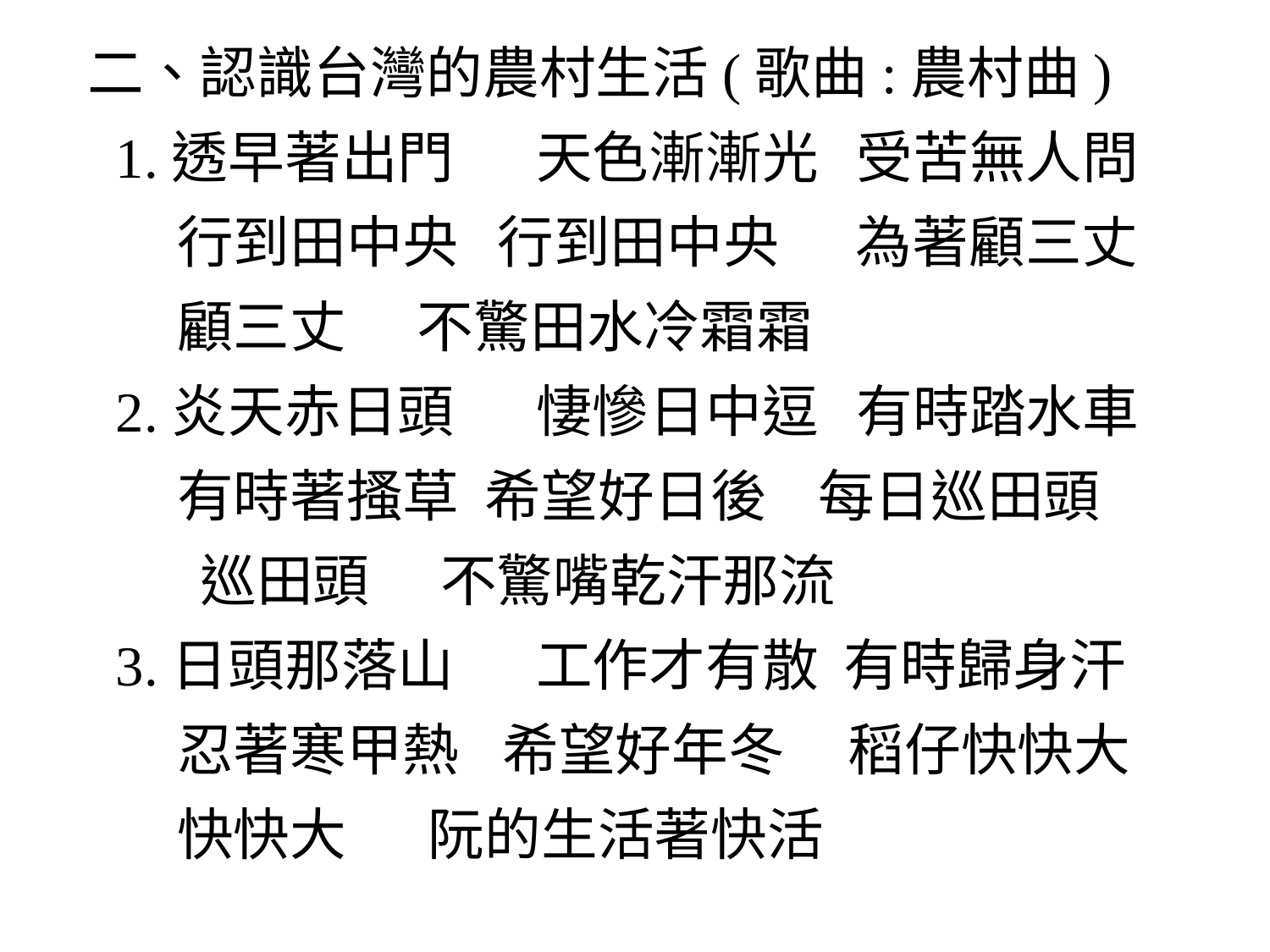

二、認識台灣的農村生活(歌曲:農村曲)

  1.透早著出門　  天色漸漸光   受苦無人問

      行到田中央   行到田中央      為著顧三丈

      顧三丈　 不驚田水冷霜霜

  2.炎天赤日頭　  悽慘日中逗   有時踏水車

      有時著搔草  希望好日後    每日巡田頭

       巡田頭　 不驚嘴乾汗那流
  3.日頭那落山　  工作才有散  有時歸身汗

      忍著寒甲熱   希望好年冬     稻仔快快大

      快快大　  阮的生活著快活